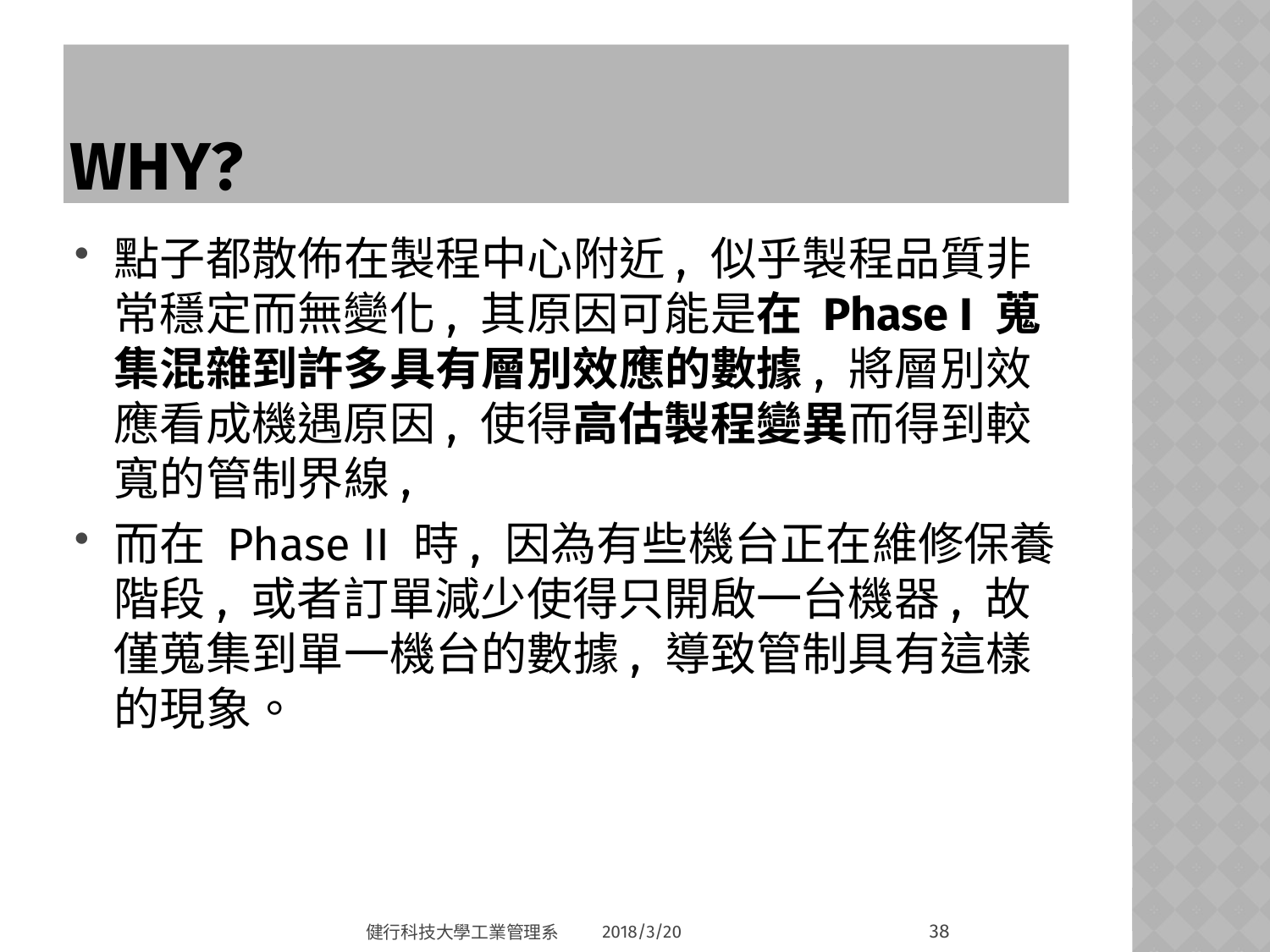

# Why?
點子都散佈在製程中心附近, 似乎製程品質非常穩定而無變化, 其原因可能是在 Phase I 蒐集混雜到許多具有層別效應的數據, 將層別效應看成機遇原因, 使得高估製程變異而得到較寬的管制界線,
而在 Phase II 時, 因為有些機台正在維修保養階段, 或者訂單減少使得只開啟一台機器, 故僅蒐集到單一機台的數據, 導致管制具有這樣的現象。
38
健行科技大學工業管理系
2018/3/20